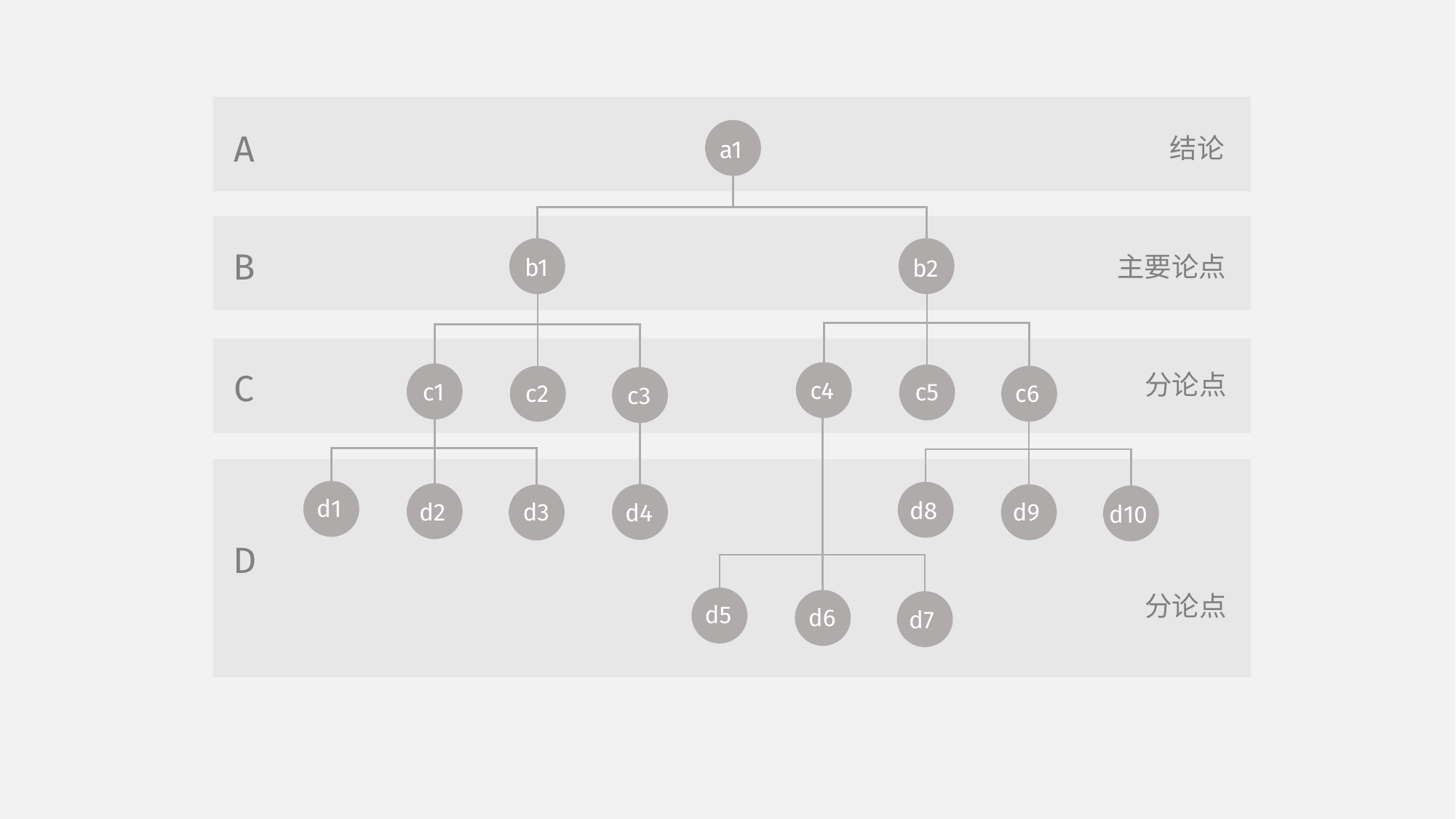

A
结论
a1

B
主要论点
b1
b2

C
分论点

c4
c1
c5
c6
c2
c3

d1
d8
d9
d2
d3
d4
d10
D
分论点

d5
d6
d7